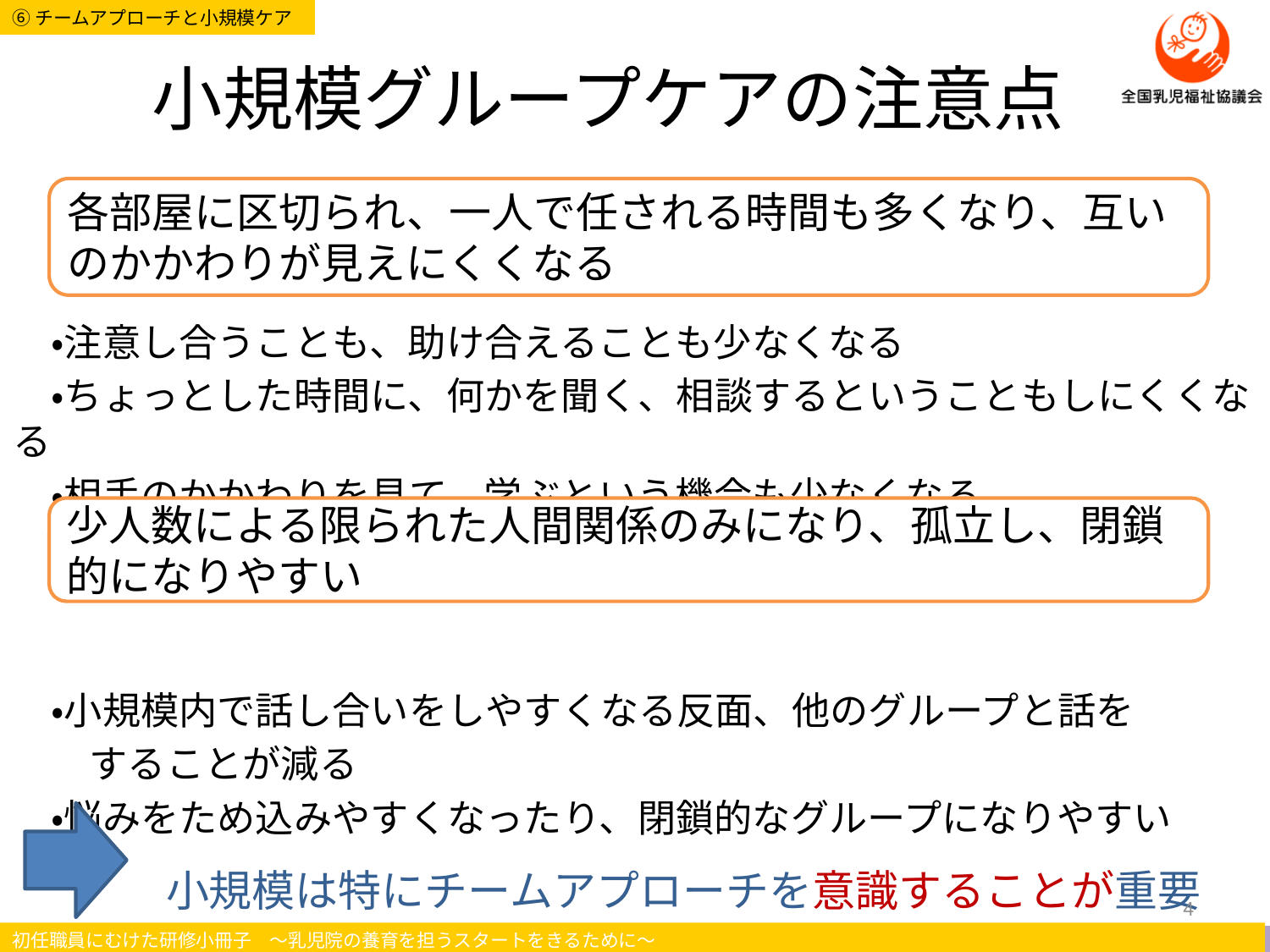

# 小規模グループケアの注意点
各部屋に区切られ、一人で任される時間も多くなり、互いのかかわりが見えにくくなる

　・注意し合うことも、助け合えることも少なくなる
　・ちょっとした時間に、何かを聞く、相談するということもしにくくなる
　・相手のかかわりを見て、学ぶという機会も少なくなる

　・小規模内で話し合いをしやすくなる反面、他のグループと話を
　　することが減る
　・悩みをため込みやすくなったり、閉鎖的なグループになりやすい

　　　　小規模は特にチームアプローチを意識することが重要
少人数による限られた人間関係のみになり、孤立し、閉鎖的になりやすい

4